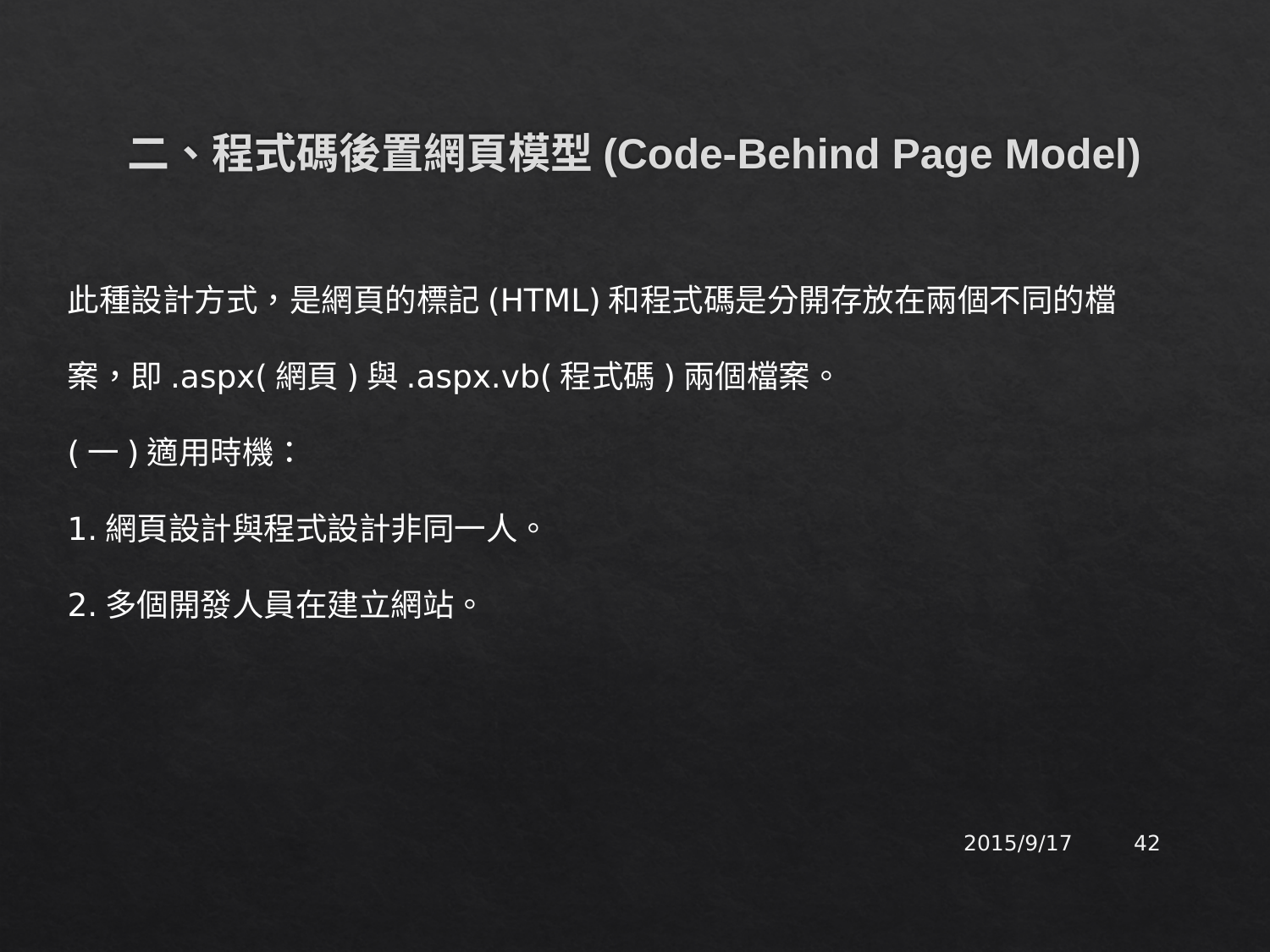

# 二、程式碼後置網頁模型(Code-Behind Page Model)
此種設計方式，是網頁的標記(HTML)和程式碼是分開存放在兩個不同的檔案，即.aspx(網頁)與.aspx.vb(程式碼)兩個檔案。
(一)適用時機：
1.網頁設計與程式設計非同一人。
2.多個開發人員在建立網站。
2015/9/17
42